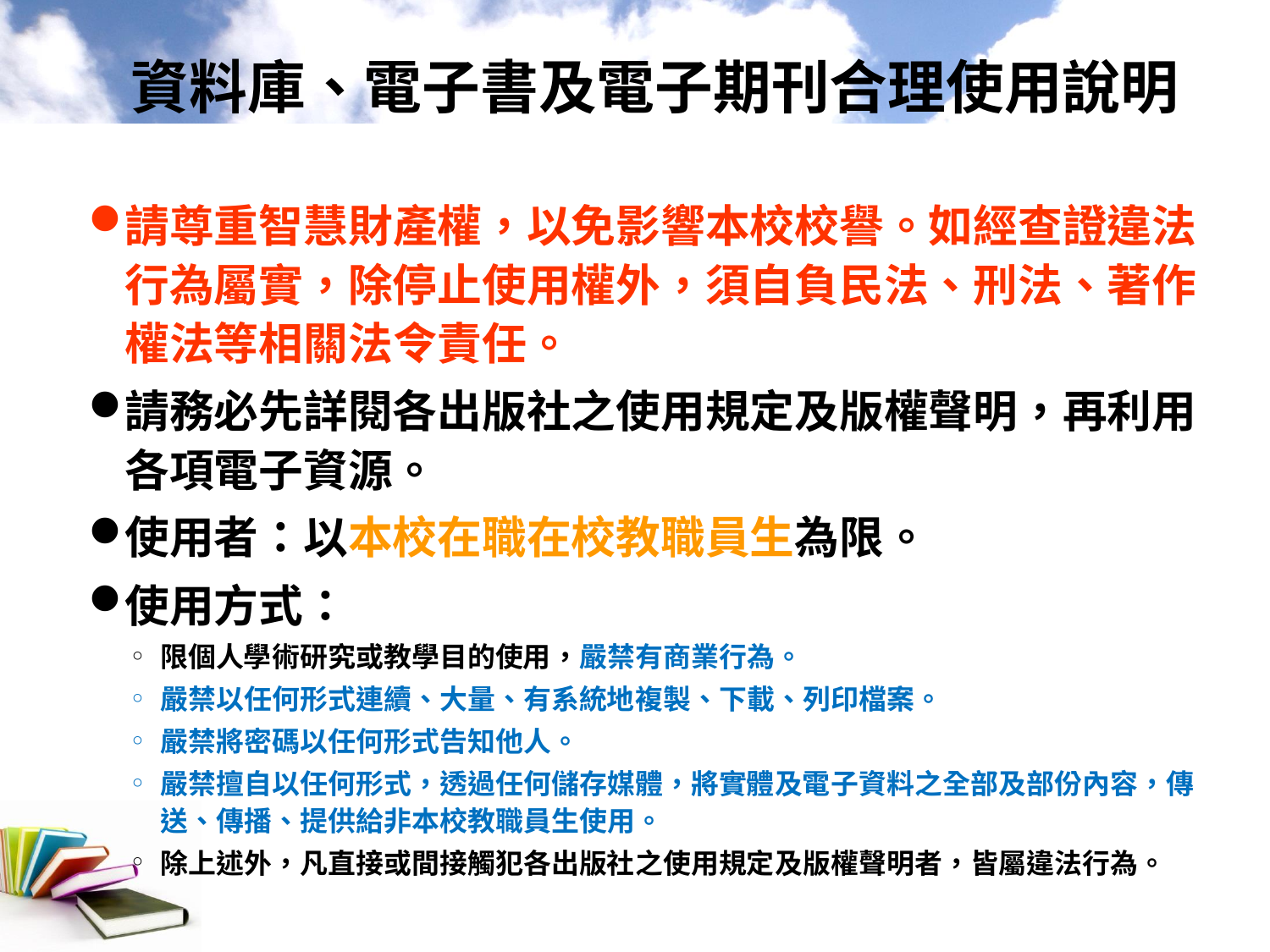

# 資料庫、電子書及電子期刊合理使用說明
請尊重智慧財產權，以免影響本校校譽。如經查證違法行為屬實，除停止使用權外，須自負民法、刑法、著作權法等相關法令責任。
請務必先詳閱各出版社之使用規定及版權聲明，再利用各項電子資源。
使用者：以本校在職在校教職員生為限。
使用方式：
限個人學術研究或教學目的使用，嚴禁有商業行為。
嚴禁以任何形式連續、大量、有系統地複製、下載、列印檔案。
嚴禁將密碼以任何形式告知他人。
嚴禁擅自以任何形式，透過任何儲存媒體，將實體及電子資料之全部及部份內容，傳送、傳播、提供給非本校教職員生使用。
除上述外，凡直接或間接觸犯各出版社之使用規定及版權聲明者，皆屬違法行為。